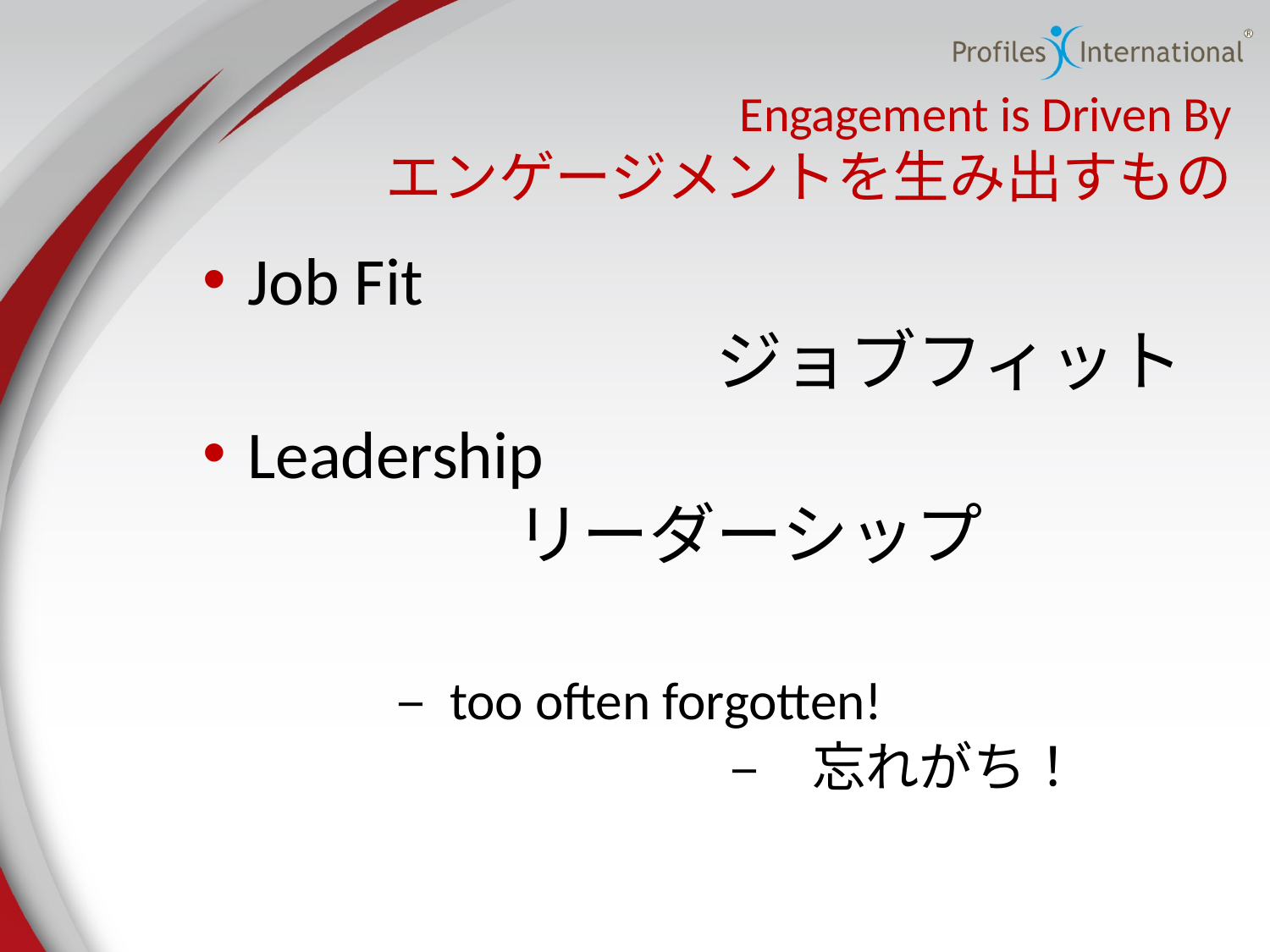

# Engagement is Driven By エンゲージメントを生み出すもの
Job Fit　　　　　　　　　　　　　　　　　　　ジョブフィット
Leadership 　　　　　　　　　　　　　　リーダーシップ　　　　　　　　　　　　　　　　　　　　　 – too often forgotten!　　　　　　　　　　　　　　　　–　忘れがち！